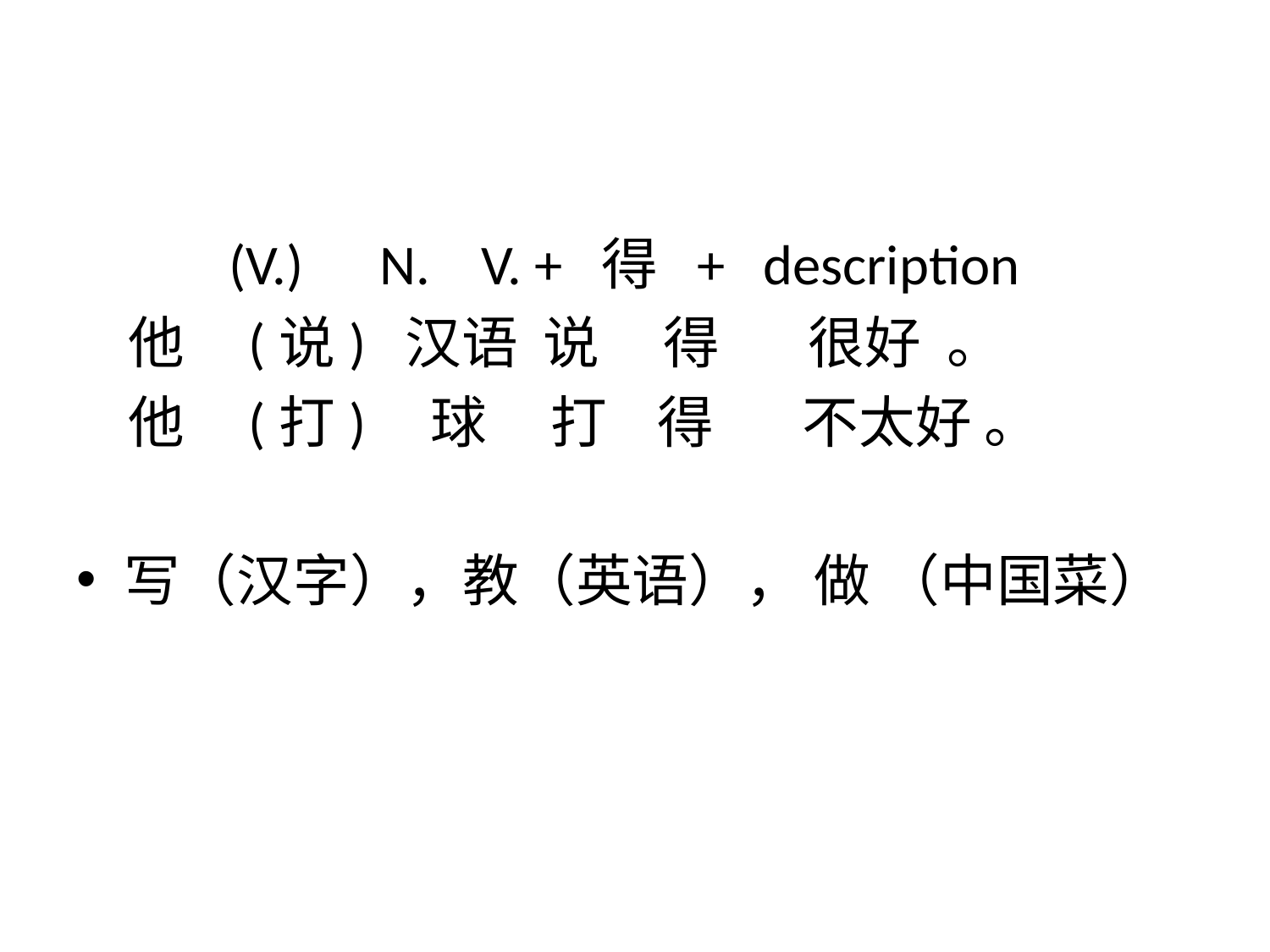

#
            (V.)      N.    V. +  得  +   description
   他    (说)  汉语  说     得       很好  。
   他    (打)    球     打    得       不太好 。

写（汉字），教（英语）， 做 （中国菜）